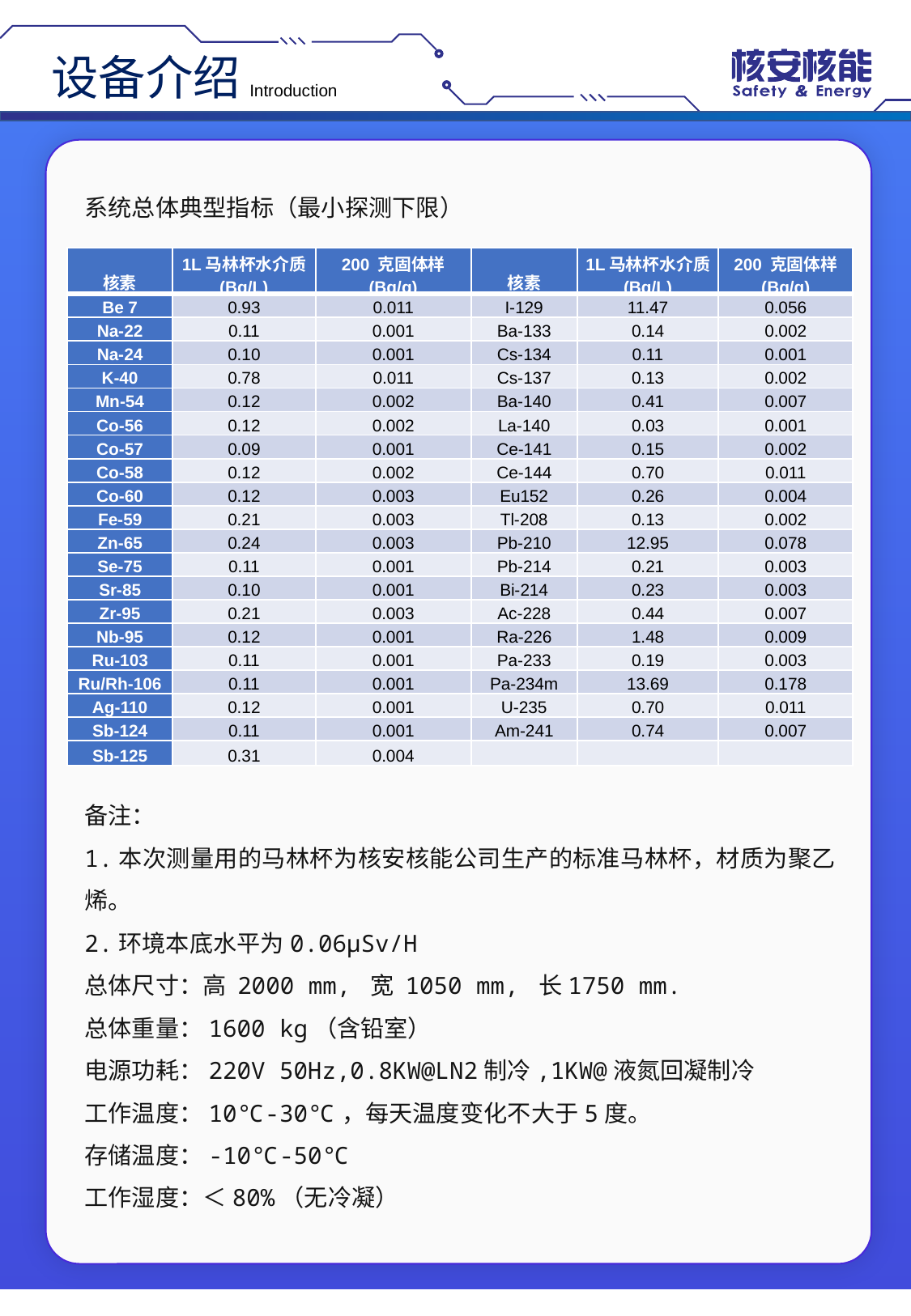

设备介绍

Introduction

系统总体典型指标（最小探测下限）

备注：
1.本次测量用的马林杯为核安核能公司生产的标准马林杯，材质为聚乙烯。
2.环境本底水平为0.06μSv/H
总体尺寸：高 2000 mm, 宽 1050 mm, 长1750 mm.
总体重量：1600 kg（含铅室）
电源功耗：220V 50Hz,0.8KW@LN2制冷,1KW@液氮回凝制冷
工作温度：10℃-30℃，每天温度变化不大于5度。
存储温度：-10℃-50℃
工作湿度：＜80%（无冷凝）

| 核素 | 1L马林杯水介质 (Bq/L) | 200 克固体样 (Bq/g) | 核素 | 1L马林杯水介质 (Bq/L) | 200 克固体样 (Bq/g) |
| --- | --- | --- | --- | --- | --- |
| Be 7 | 0.93 | 0.011 | I-129 | 11.47 | 0.056 |
| Na-22 | 0.11 | 0.001 | Ba-133 | 0.14 | 0.002 |
| Na-24 | 0.10 | 0.001 | Cs-134 | 0.11 | 0.001 |
| K-40 | 0.78 | 0.011 | Cs-137 | 0.13 | 0.002 |
| Mn-54 | 0.12 | 0.002 | Ba-140 | 0.41 | 0.007 |
| Co-56 | 0.12 | 0.002 | La-140 | 0.03 | 0.001 |
| Co-57 | 0.09 | 0.001 | Ce-141 | 0.15 | 0.002 |
| Co-58 | 0.12 | 0.002 | Ce-144 | 0.70 | 0.011 |
| Co-60 | 0.12 | 0.003 | Eu152 | 0.26 | 0.004 |
| Fe-59 | 0.21 | 0.003 | Tl-208 | 0.13 | 0.002 |
| Zn-65 | 0.24 | 0.003 | Pb-210 | 12.95 | 0.078 |
| Se-75 | 0.11 | 0.001 | Pb-214 | 0.21 | 0.003 |
| Sr-85 | 0.10 | 0.001 | Bi-214 | 0.23 | 0.003 |
| Zr-95 | 0.21 | 0.003 | Ac-228 | 0.44 | 0.007 |
| Nb-95 | 0.12 | 0.001 | Ra-226 | 1.48 | 0.009 |
| Ru-103 | 0.11 | 0.001 | Pa-233 | 0.19 | 0.003 |
| Ru/Rh-106 | 0.11 | 0.001 | Pa-234m | 13.69 | 0.178 |
| Ag-110 | 0.12 | 0.001 | U-235 | 0.70 | 0.011 |
| Sb-124 | 0.11 | 0.001 | Am-241 | 0.74 | 0.007 |
| Sb-125 | 0.31 | 0.004 |  |  |  |